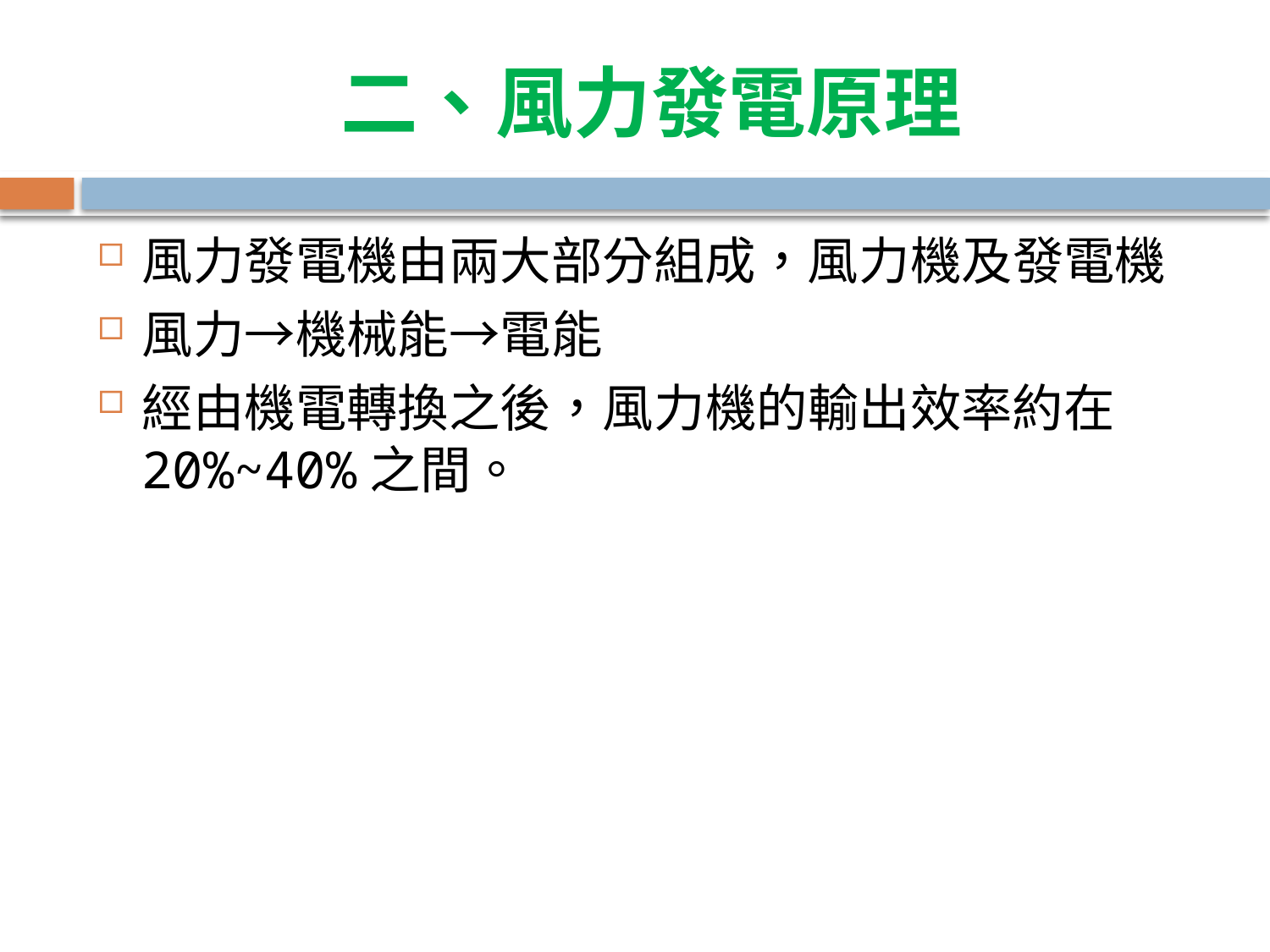

# 二、風力發電原理
風力發電機由兩大部分組成，風力機及發電機
風力→機械能→電能
經由機電轉換之後，風力機的輸出效率約在20%~40%之間。